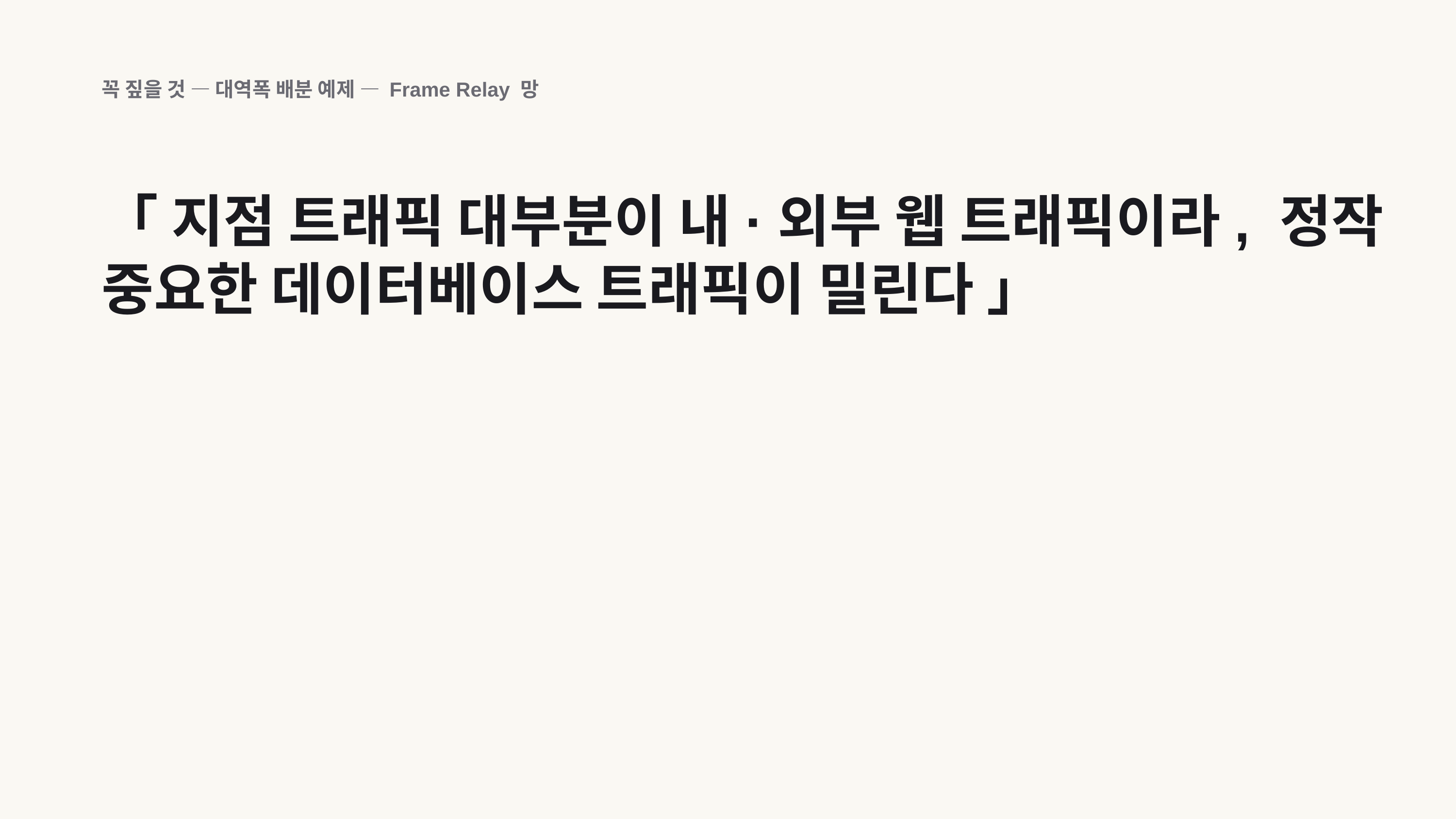

꼭 짚을 것 — 대역폭 배분 예제 — Frame Relay 망
「 지점 트래픽 대부분이 내·외부 웹 트래픽이라, 정작 중요한 데이터베이스 트래픽이 밀린다 」